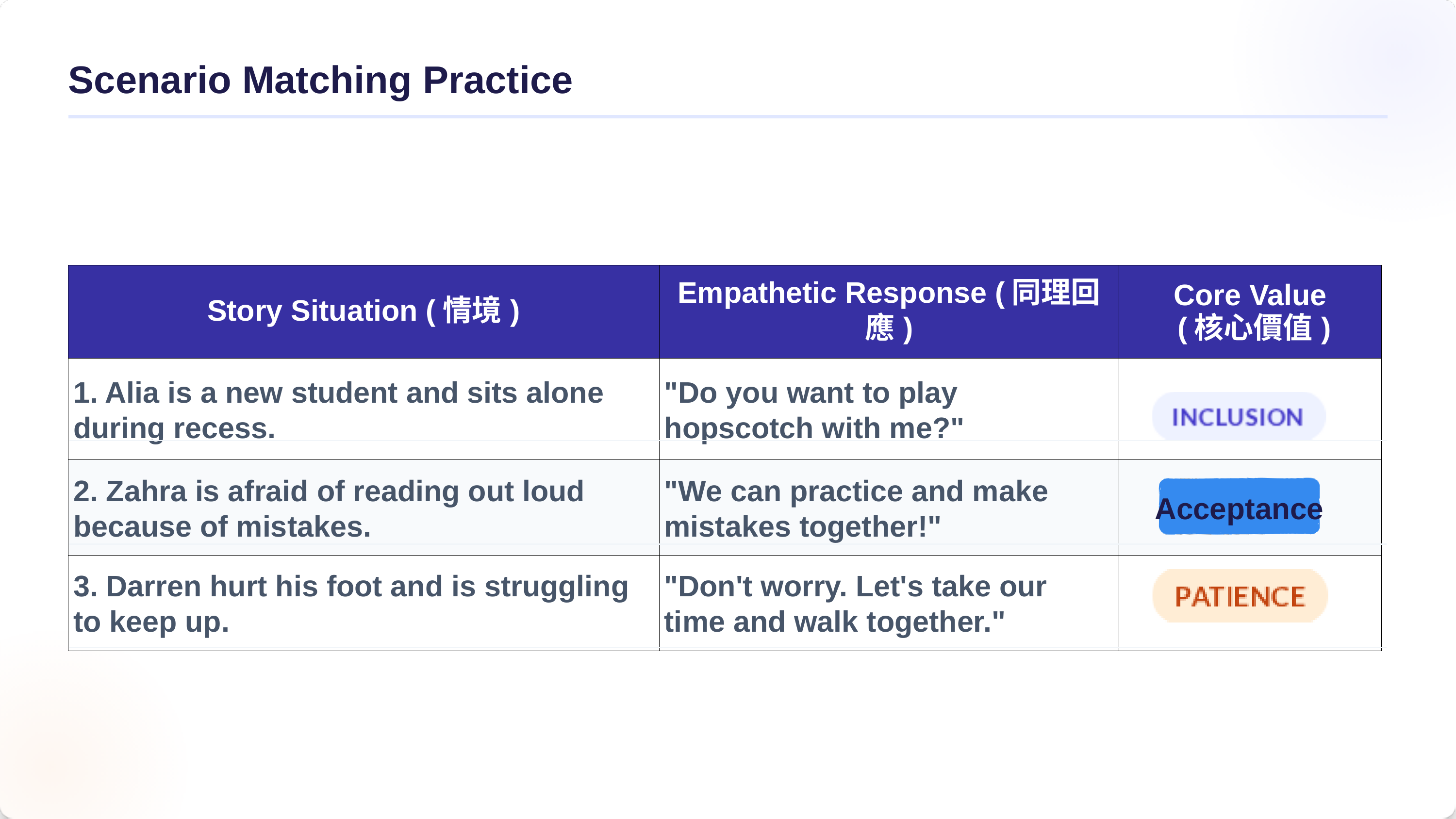

Scenario Matching Practice

| Story Situation (情境) | Empathetic Response (同理回應) | Core Value (核心價值) |
| --- | --- | --- |
| 1. Alia is a new student and sits alone during recess. | "Do you want to play hopscotch with me?" |  |
| 2. Zahra is afraid of reading out loud because of mistakes. | "We can practice and make mistakes together!" |  |
| 3. Darren hurt his foot and is struggling to keep up. | "Don't worry. Let's take our time and walk together." |  |

Acceptance